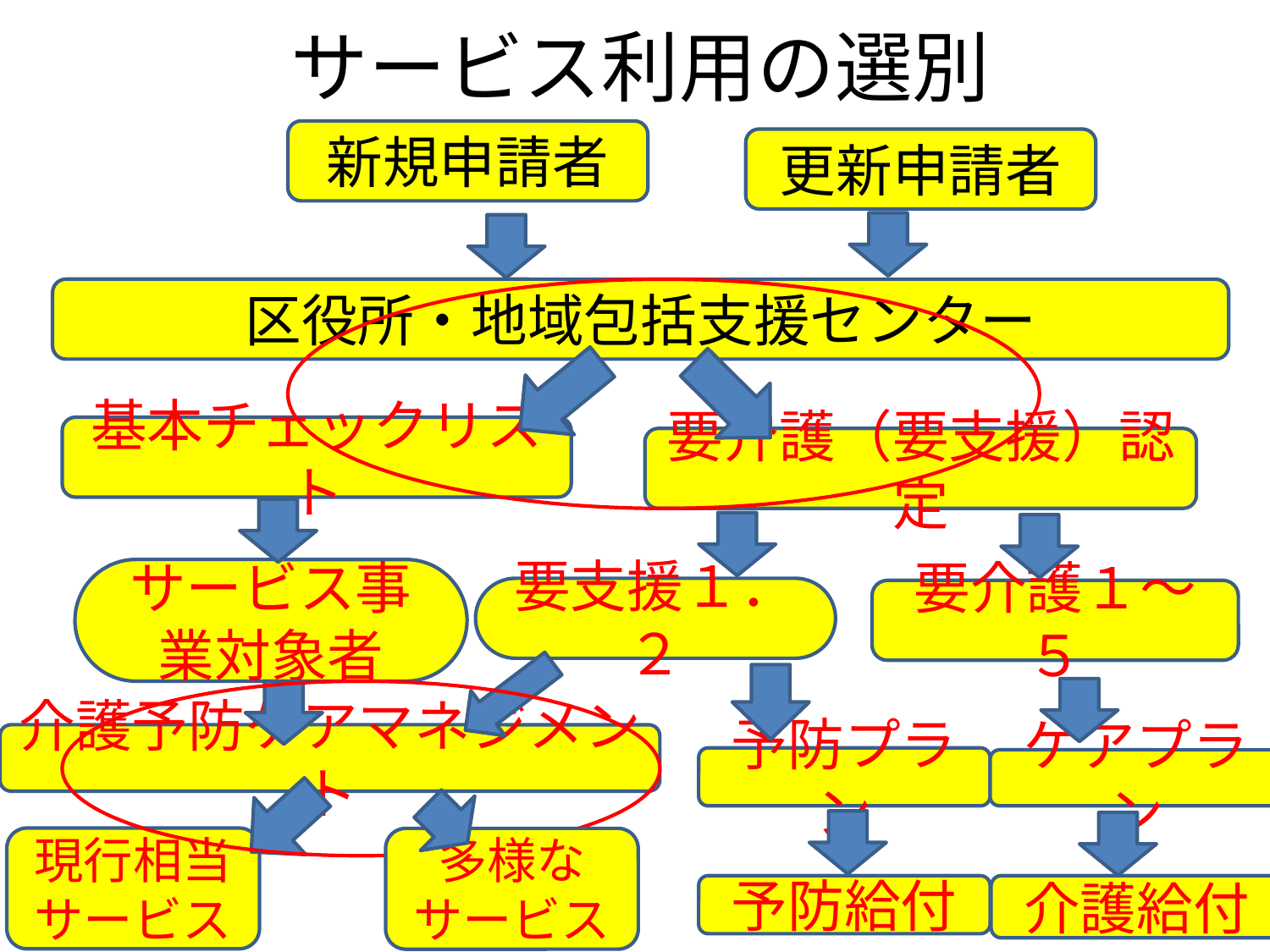

# サービス利用の選別
新規申請者
更新申請者

区役所・地域包括支援センター

基本チェックリスト
要介護（要支援）認定

サービス事業対象者
要支援１．２
要介護１～５

介護予防ケアマネジメント
予防プラン
ケアプラン

現行相当サービス

多様な
サービス
予防給付
介護給付